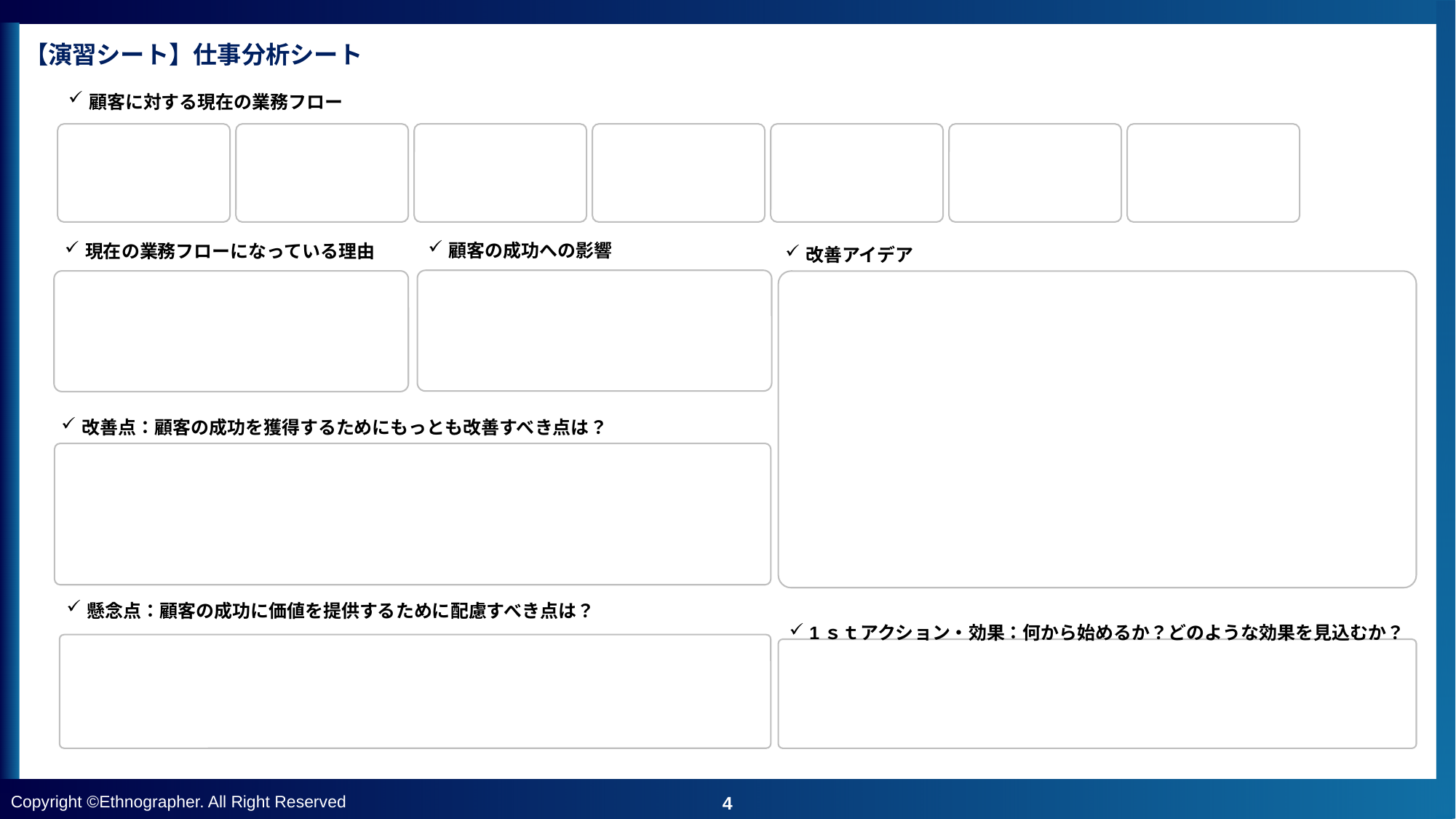

【演習シート】仕事分析シート
顧客に対する現在の業務フロー

顧客の成功への影響
現在の業務フローになっている理由
改善アイデア

改善点：顧客の成功を獲得するためにもっとも改善すべき点は？

懸念点：顧客の成功に価値を提供するために配慮すべき点は？
1ｓｔアクション・効果：何から始めるか？どのような効果を見込むか？

4